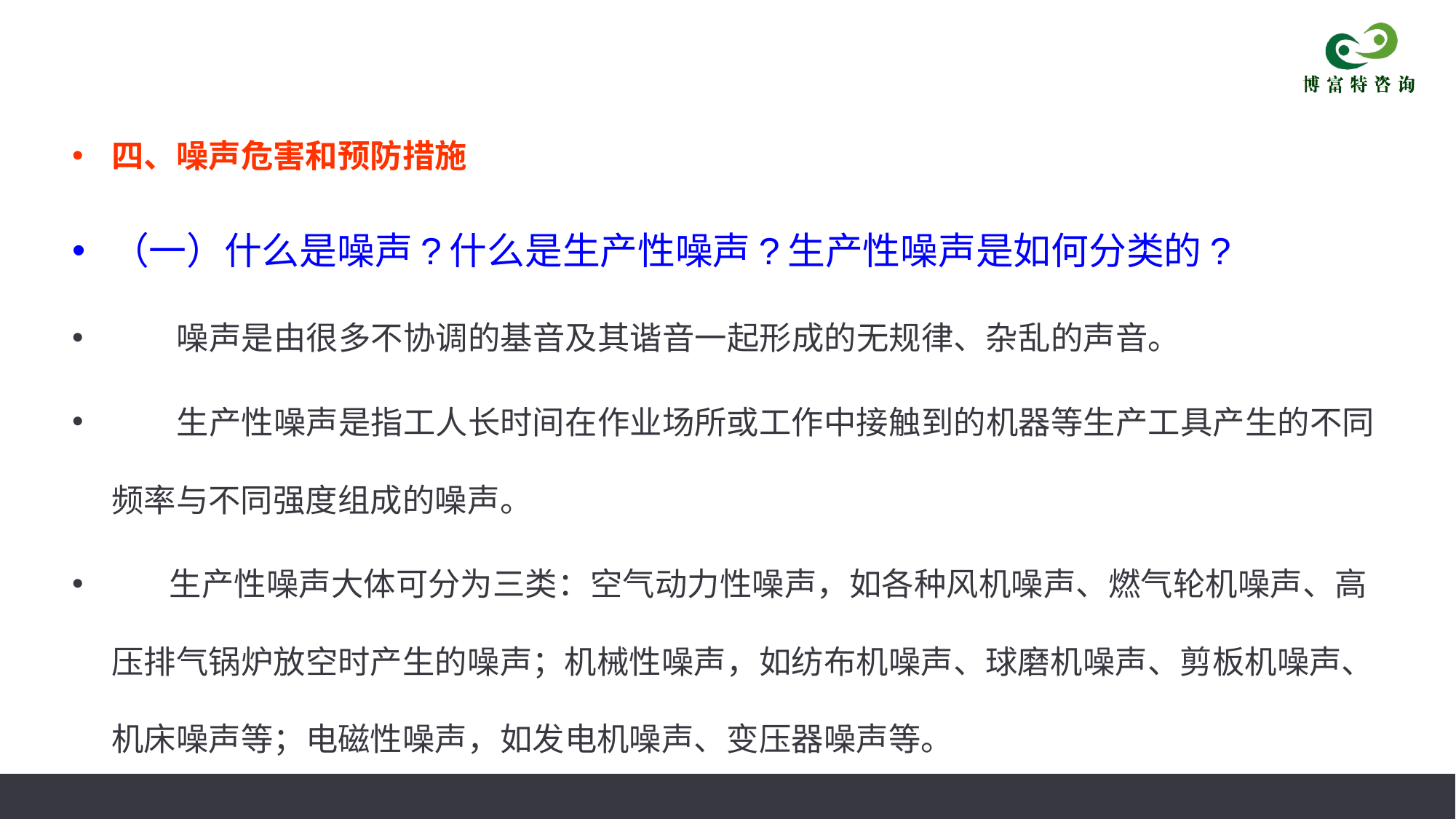

四、噪声危害和预防措施
（一）什么是噪声?什么是生产性噪声?生产性噪声是如何分类的?
        噪声是由很多不协调的基音及其谐音一起形成的无规律、杂乱的声音。
        生产性噪声是指工人长时间在作业场所或工作中接触到的机器等生产工具产生的不同频率与不同强度组成的噪声。
       生产性噪声大体可分为三类：空气动力性噪声，如各种风机噪声、燃气轮机噪声、高压排气锅炉放空时产生的噪声；机械性噪声，如纺布机噪声、球磨机噪声、剪板机噪声、机床噪声等；电磁性噪声，如发电机噪声、变压器噪声等。